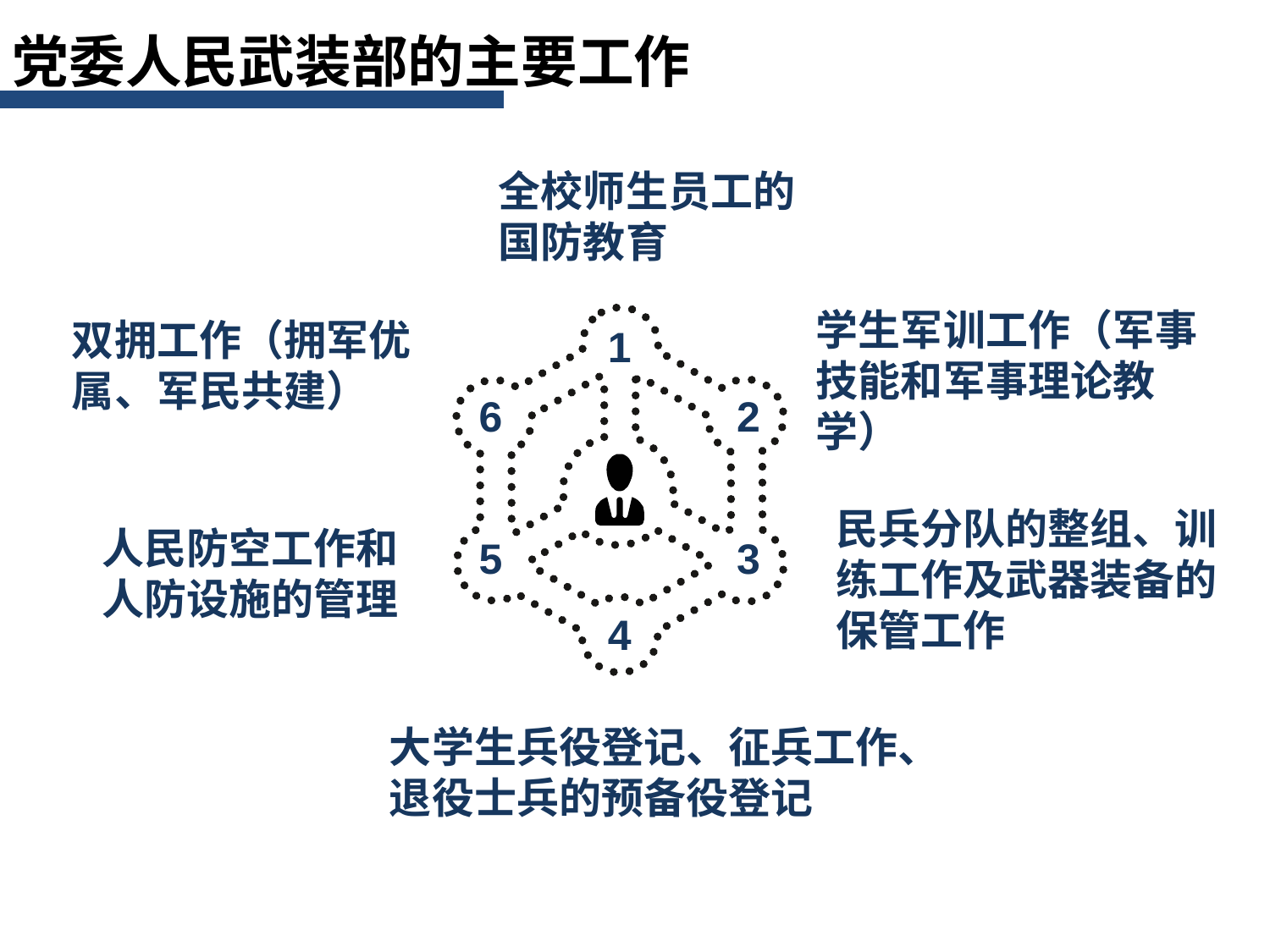

党委人民武装部的主要工作
全校师生员工的国防教育
学生军训工作（军事技能和军事理论教学）
双拥工作（拥军优属、军民共建）

1
6
2

民兵分队的整组、训练工作及武器装备的保管工作
人民防空工作和人防设施的管理
5
3
4
大学生兵役登记、征兵工作、退役士兵的预备役登记